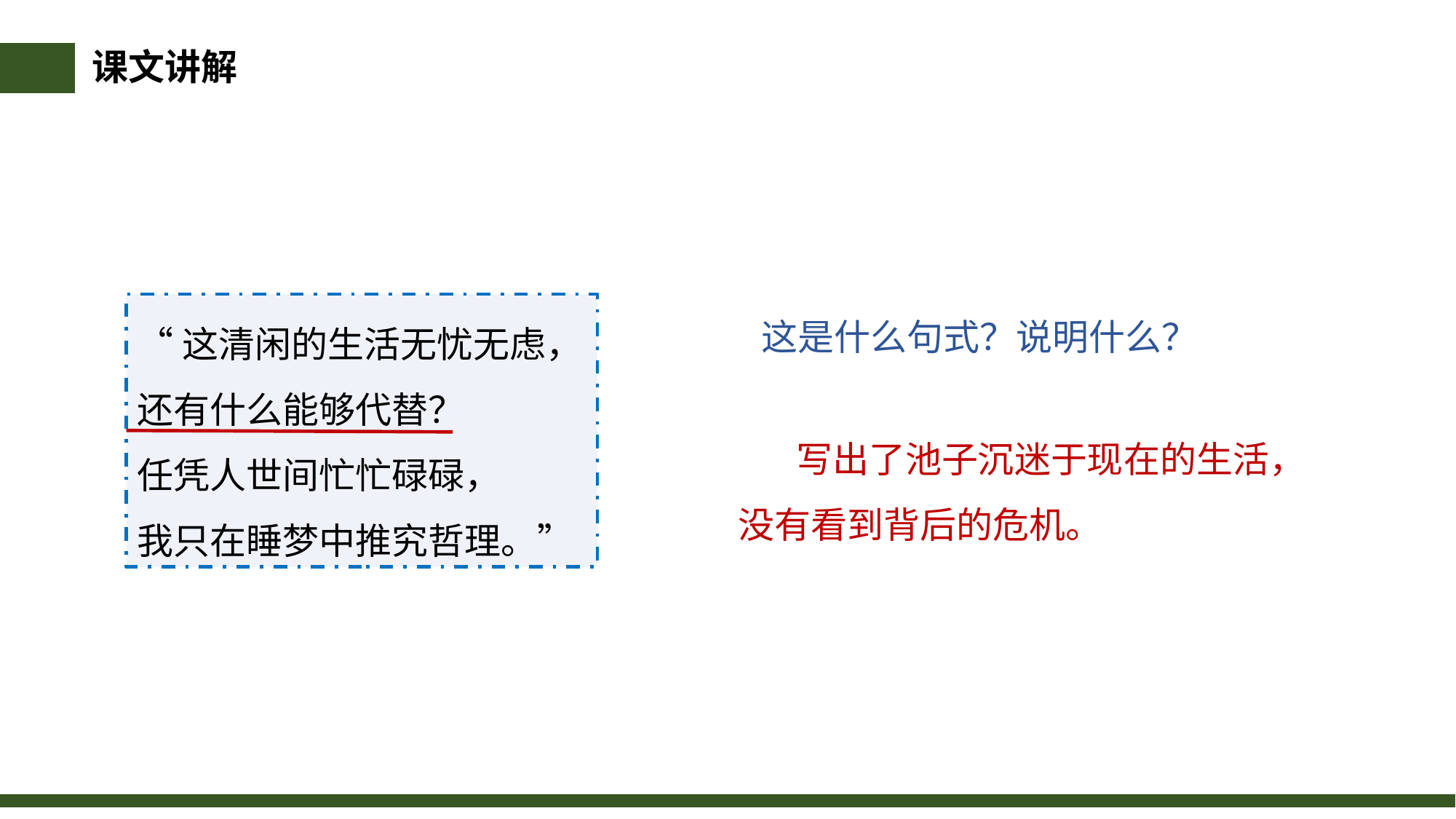

课文讲解
这是什么句式？说明什么？
“这清闲的生活无忧无虑，还有什么能够代替？
任凭人世间忙忙碌碌，
我只在睡梦中推究哲理。”
      写出了池子沉迷于现在的生活，没有看到背后的危机。